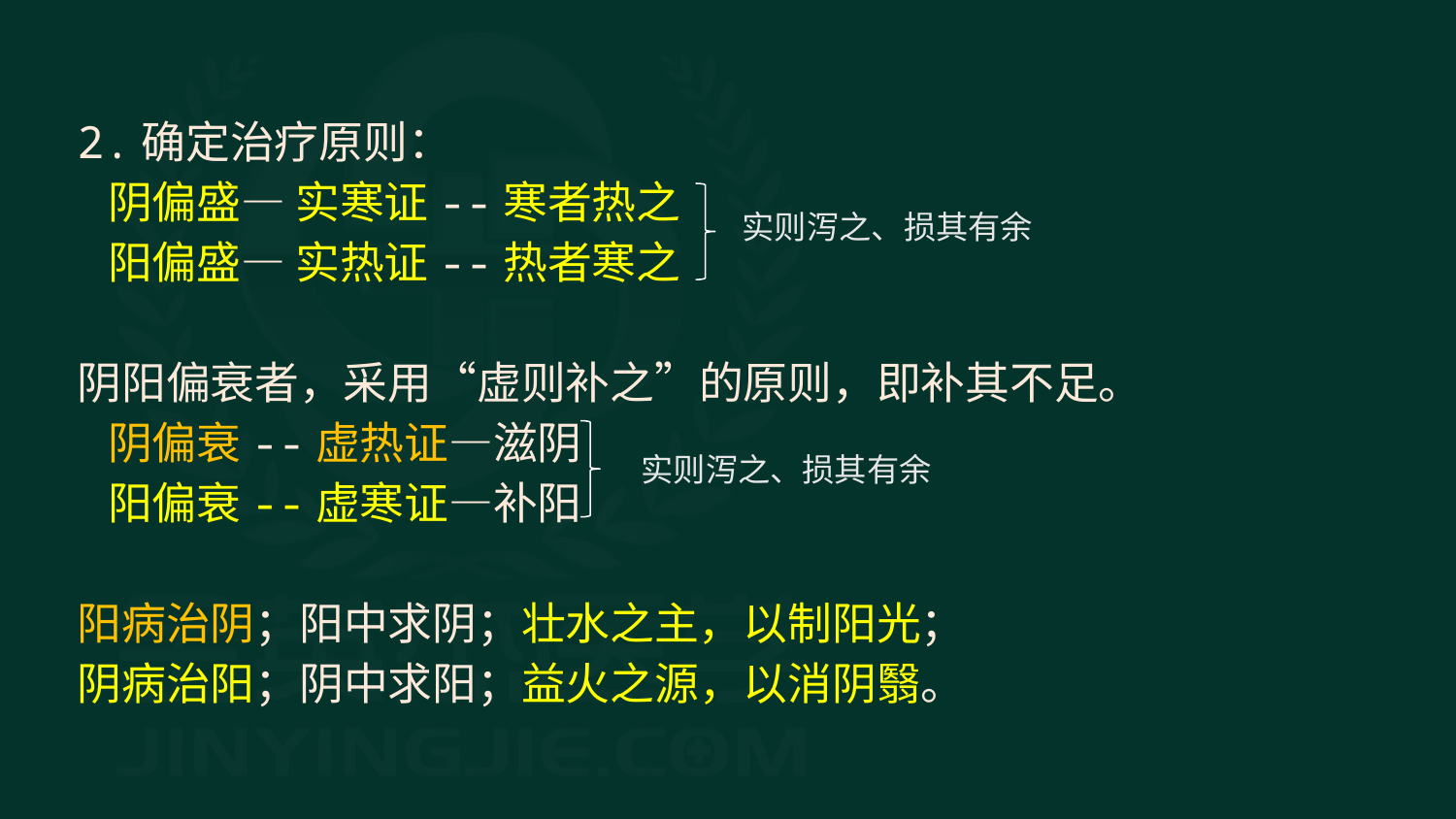

2.确定治疗原则：
  阴偏盛— 实寒证--寒者热之
  阳偏盛— 实热证--热者寒之

阴阳偏衰者，采用“虚则补之”的原则，即补其不足。
  阴偏衰--虚热证—滋阴
  阳偏衰--虚寒证—补阳

阳病治阴；阳中求阴；壮水之主，以制阳光；
阴病治阳；阴中求阳；益火之源，以消阴翳。

实则泻之、损其有余

实则泻之、损其有余